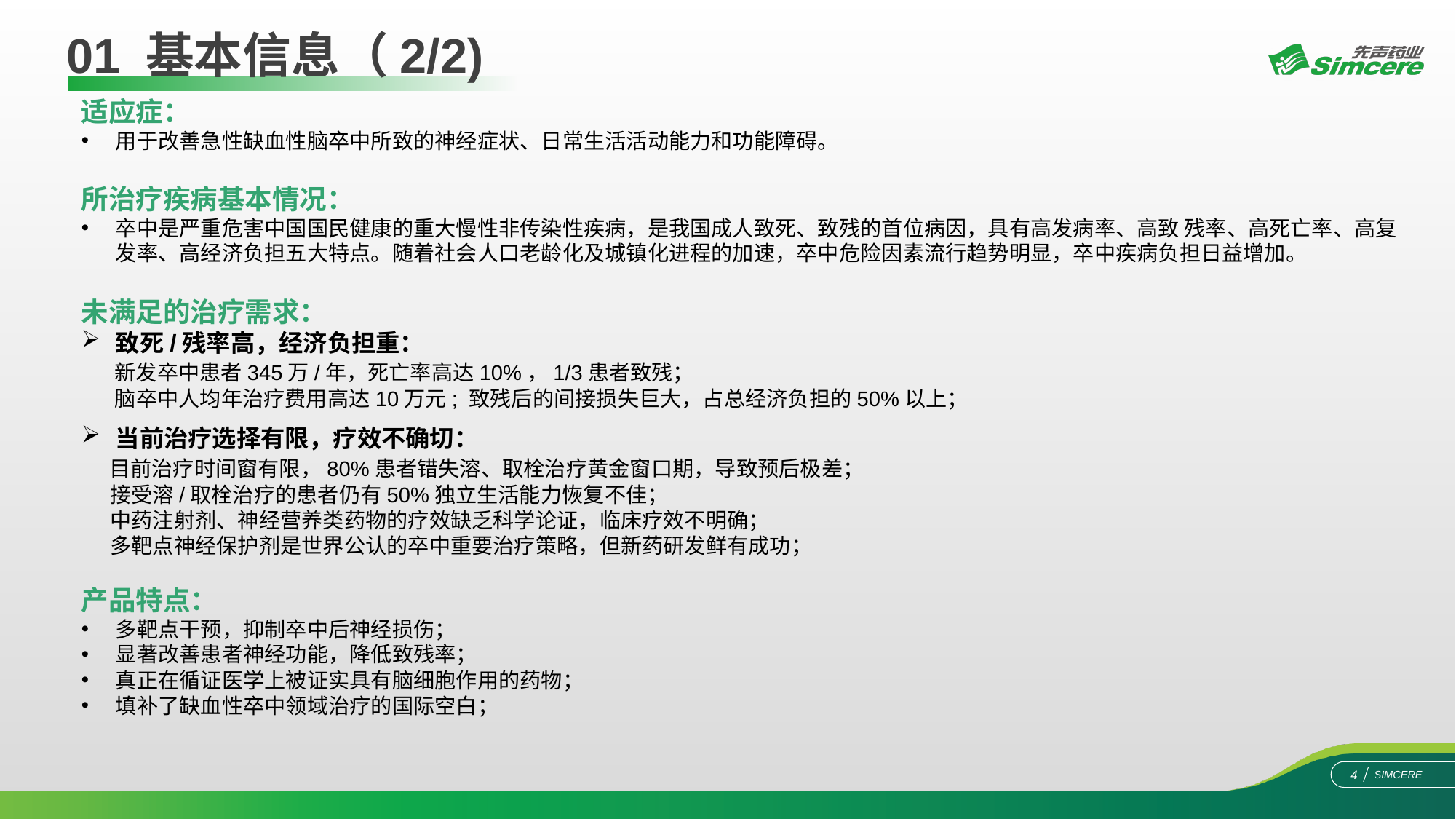

01 基本信息（2/2)
适应症：
用于改善急性缺血性脑卒中所致的神经症状、日常生活活动能力和功能障碍。

所治疗疾病基本情况：
卒中是严重危害中国国民健康的重大慢性非传染性疾病，是我国成人致死、致残的首位病因，具有高发病率、高致 残率、高死亡率、高复发率、高经济负担五大特点。随着社会人口老龄化及城镇化进程的加速，卒中危险因素流行趋势明显，卒中疾病负担日益增加。

未满足的治疗需求：
致死/残率高，经济负担重：
     新发卒中患者345万/年，死亡率高达10%，1/3患者致残；
      脑卒中人均年治疗费用高达10万元; 致残后的间接损失巨大，占总经济负担的50%以上；
当前治疗选择有限，疗效不确切：
    目前治疗时间窗有限，80%患者错失溶、取栓治疗黄金窗口期，导致预后极差；
     接受溶/取栓治疗的患者仍有50%独立生活能力恢复不佳；
     中药注射剂、神经营养类药物的疗效缺乏科学论证，临床疗效不明确；
     多靶点神经保护剂是世界公认的卒中重要治疗策略，但新药研发鲜有成功；

产品特点：
多靶点干预，抑制卒中后神经损伤；
显著改善患者神经功能，降低致残率；
真正在循证医学上被证实具有脑细胞作用的药物；
填补了缺血性卒中领域治疗的国际空白；